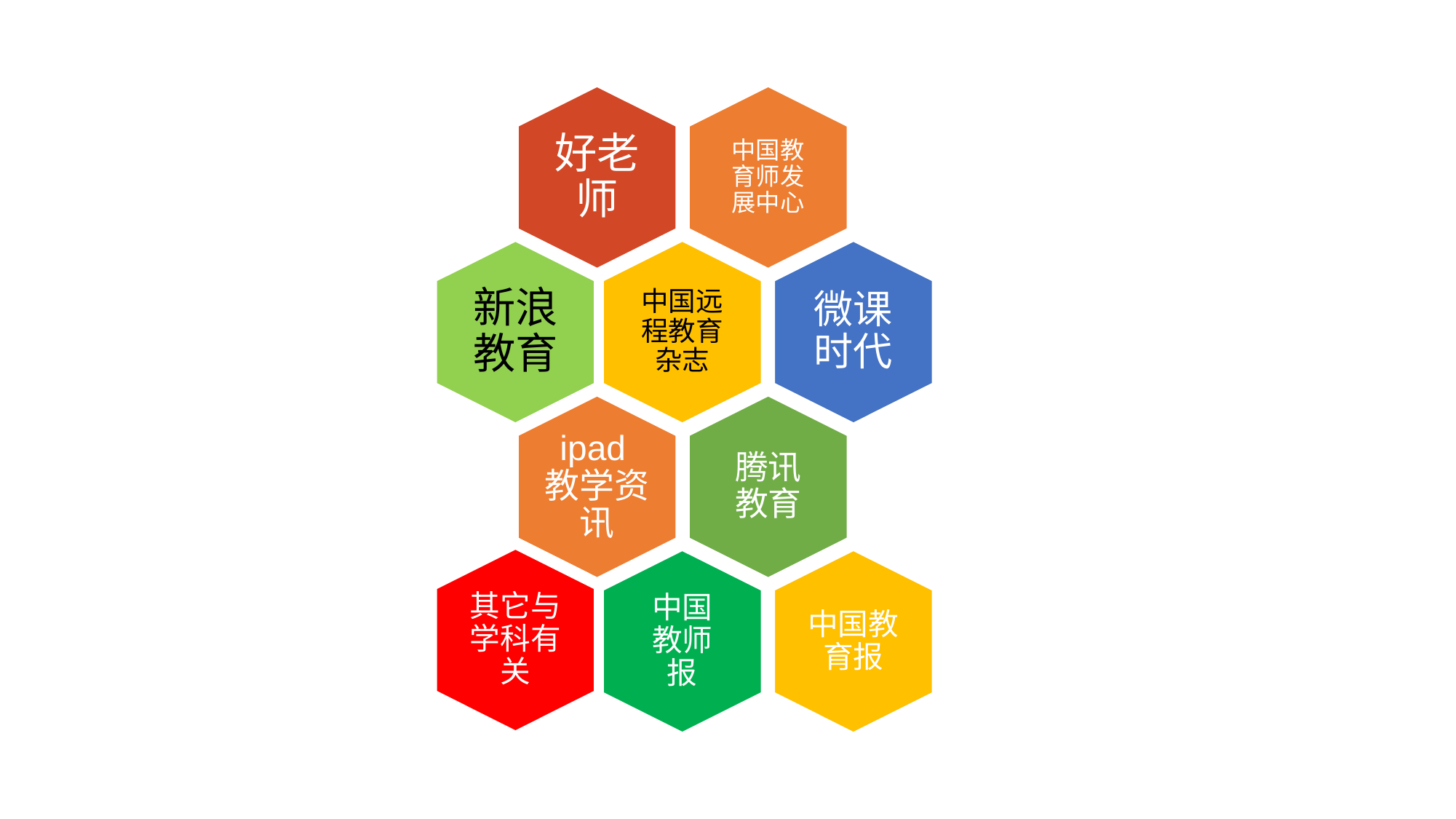

中国教育师发展中心
好老师
中国远程教育杂志
微课时代
腾讯教育
ipad教学资讯
中国教师报
中国教育报

新浪教育

其它与学科有关